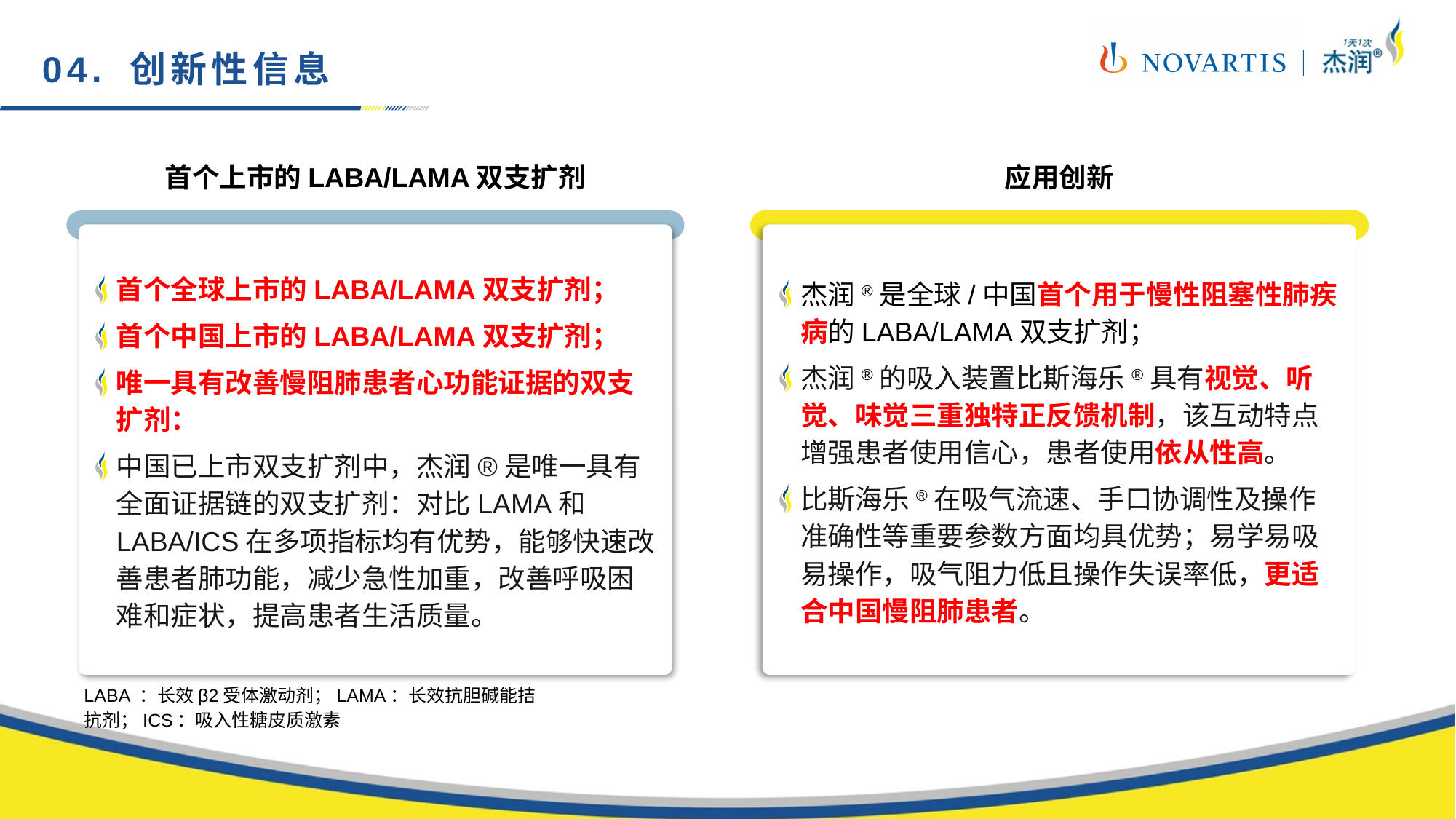

04. 创新性信息
首个上市的LABA/LAMA双支扩剂

首个全球上市的LABA/LAMA双支扩剂；
首个中国上市的LABA/LAMA双支扩剂；
唯一具有改善慢阻肺患者心功能证据的双支扩剂：
中国已上市双支扩剂中，杰润®是唯一具有全面证据链的双支扩剂：对比LAMA和LABA/ICS在多项指标均有优势，能够快速改善患者肺功能，减少急性加重，改善呼吸困难和症状，提高患者生活质量。
应用创新

杰润®是全球/中国首个用于慢性阻塞性肺疾病的LABA/LAMA双支扩剂；
杰润®的吸入装置比斯海乐®具有视觉、听觉、味觉三重独特正反馈机制，该互动特点增强患者使用信心，患者使用依从性高。
比斯海乐®在吸气流速、手口协调性及操作准确性等重要参数方面均具优势；易学易吸易操作，吸气阻力低且操作失误率低，更适合中国慢阻肺患者。
LABA ：长效β2受体激动剂；LAMA：长效抗胆碱能拮抗剂；ICS：吸入性糖皮质激素